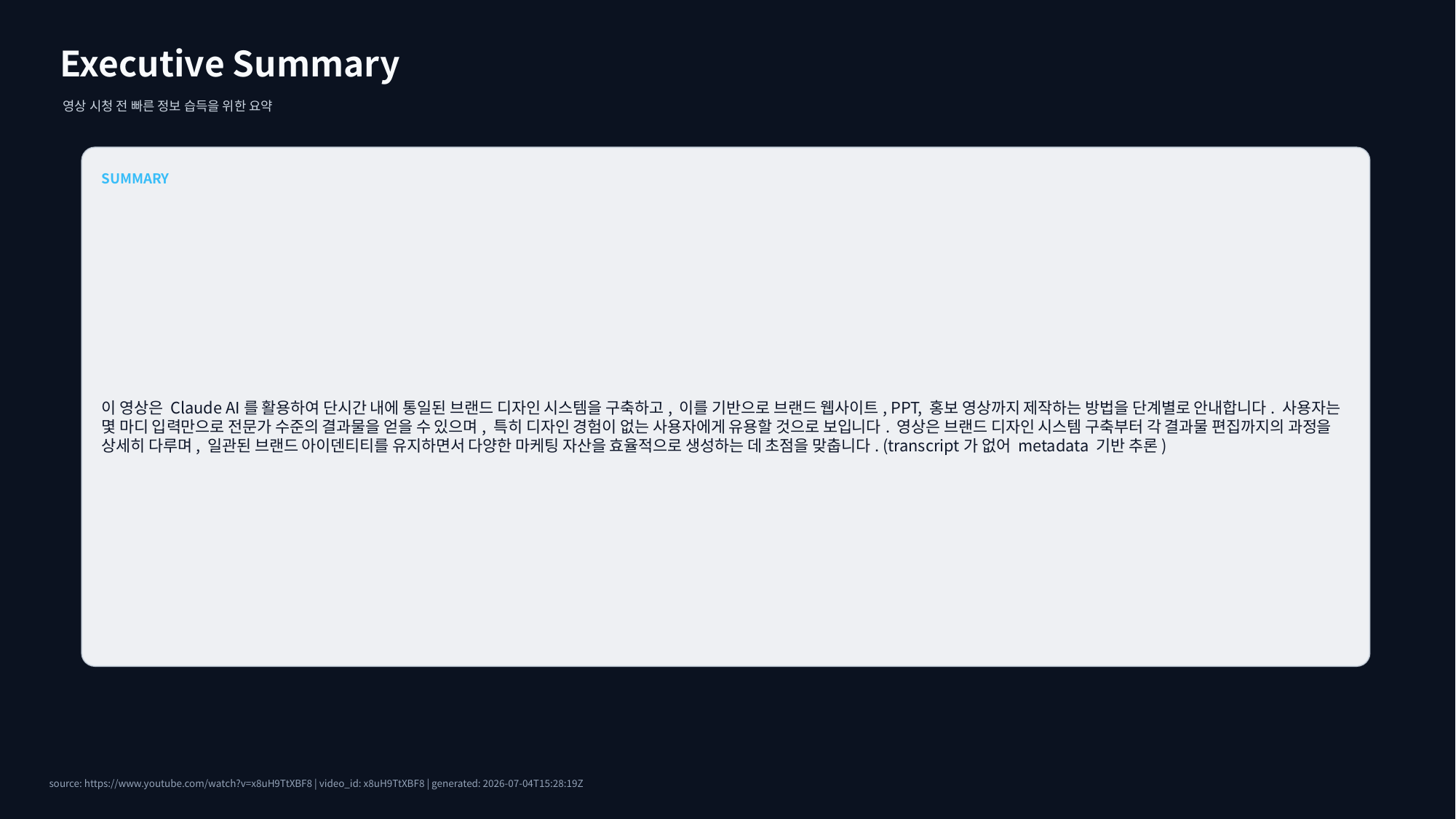

Executive Summary
영상 시청 전 빠른 정보 습득을 위한 요약

SUMMARY
이 영상은 Claude AI를 활용하여 단시간 내에 통일된 브랜드 디자인 시스템을 구축하고, 이를 기반으로 브랜드 웹사이트, PPT, 홍보 영상까지 제작하는 방법을 단계별로 안내합니다. 사용자는 몇 마디 입력만으로 전문가 수준의 결과물을 얻을 수 있으며, 특히 디자인 경험이 없는 사용자에게 유용할 것으로 보입니다. 영상은 브랜드 디자인 시스템 구축부터 각 결과물 편집까지의 과정을 상세히 다루며, 일관된 브랜드 아이덴티티를 유지하면서 다양한 마케팅 자산을 효율적으로 생성하는 데 초점을 맞춥니다. (transcript가 없어 metadata 기반 추론)
source: https://www.youtube.com/watch?v=x8uH9TtXBF8 | video_id: x8uH9TtXBF8 | generated: 2026-07-04T15:28:19Z